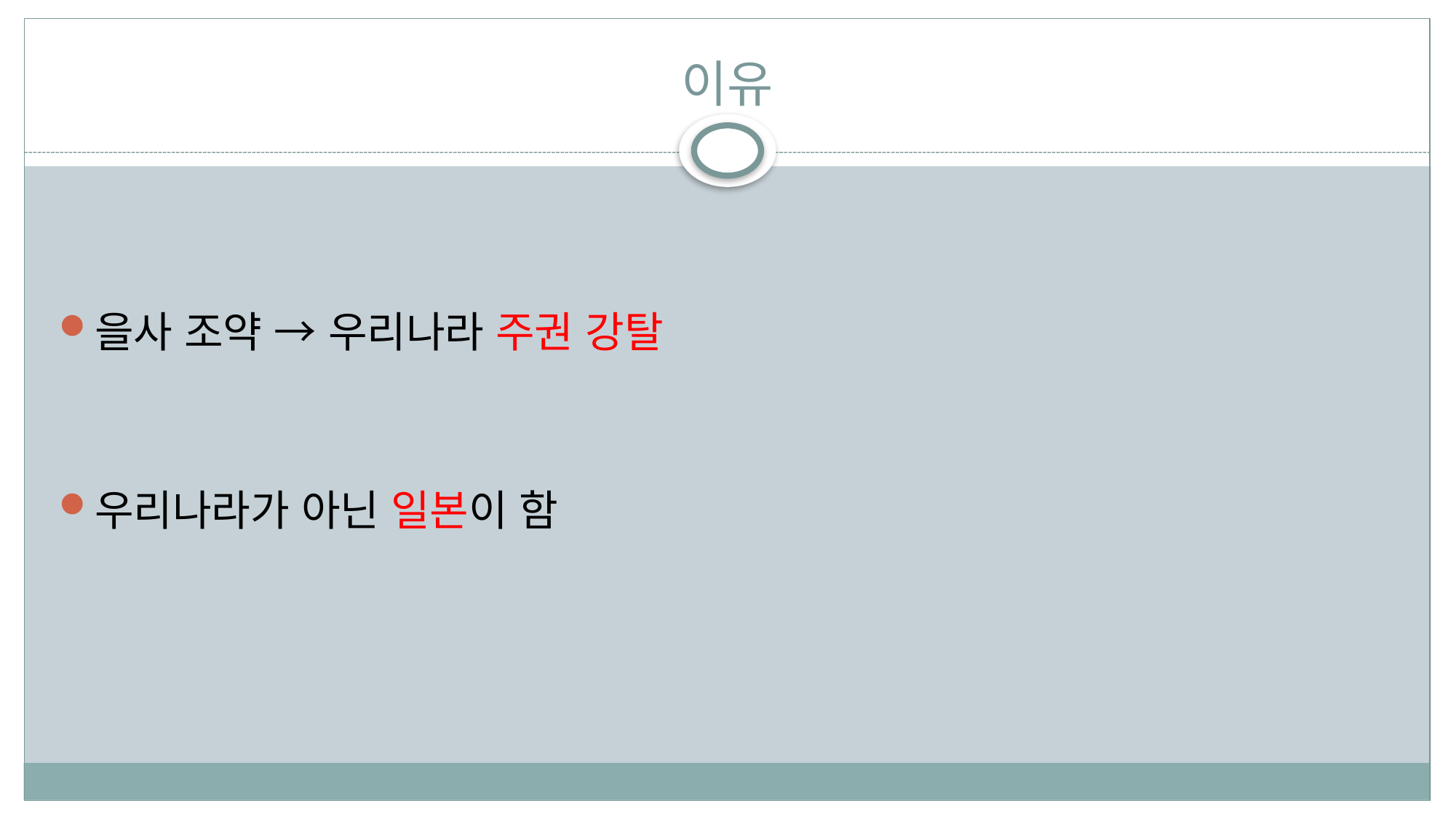

# 이유

을사 조약 → 우리나라 주권 강탈

우리나라가 아닌 일본이 함